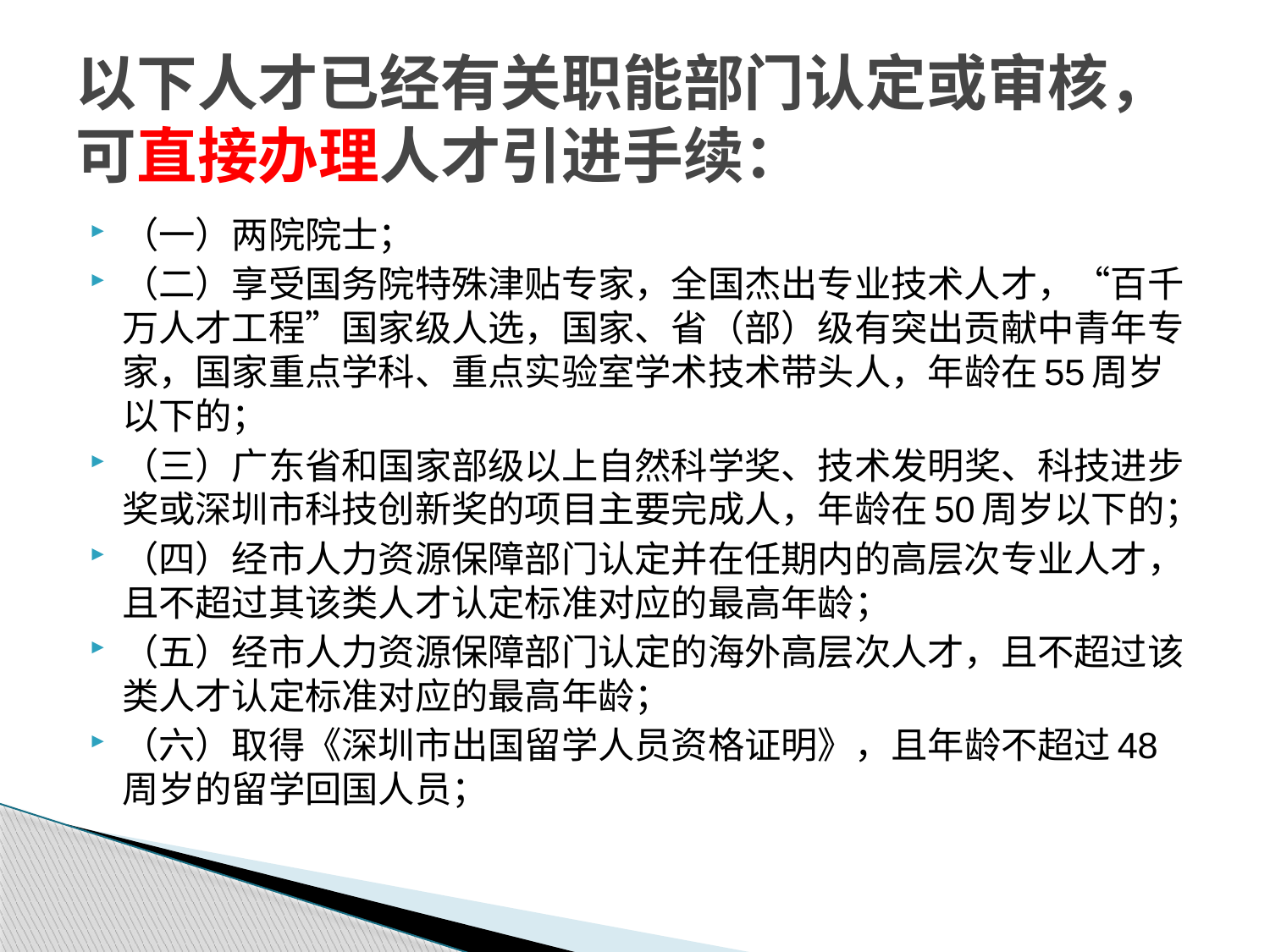

# 以下人才已经有关职能部门认定或审核，可直接办理人才引进手续：
（一）两院院士；
（二）享受国务院特殊津贴专家，全国杰出专业技术人才，“百千万人才工程”国家级人选，国家、省（部）级有突出贡献中青年专家，国家重点学科、重点实验室学术技术带头人，年龄在55周岁以下的；
（三）广东省和国家部级以上自然科学奖、技术发明奖、科技进步奖或深圳市科技创新奖的项目主要完成人，年龄在50周岁以下的；
（四）经市人力资源保障部门认定并在任期内的高层次专业人才，且不超过其该类人才认定标准对应的最高年龄；
（五）经市人力资源保障部门认定的海外高层次人才，且不超过该类人才认定标准对应的最高年龄；
（六）取得《深圳市出国留学人员资格证明》，且年龄不超过48周岁的留学回国人员；